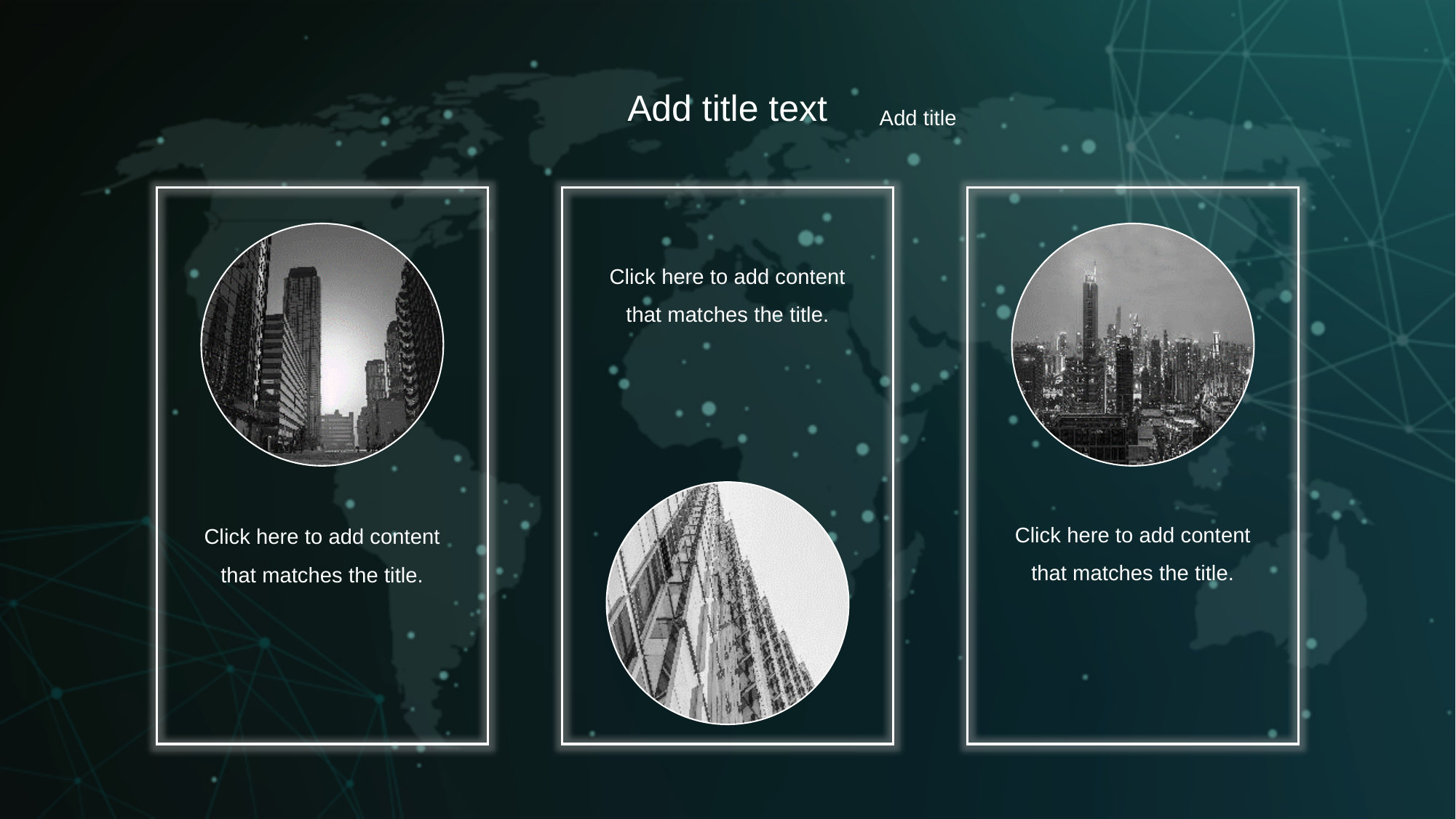

行业PPT模板http://www.1ppt.com/hangye/
Add title text
Add title

Click here to add content that matches the title.

Click here to add content that matches the title.
Click here to add content that matches the title.